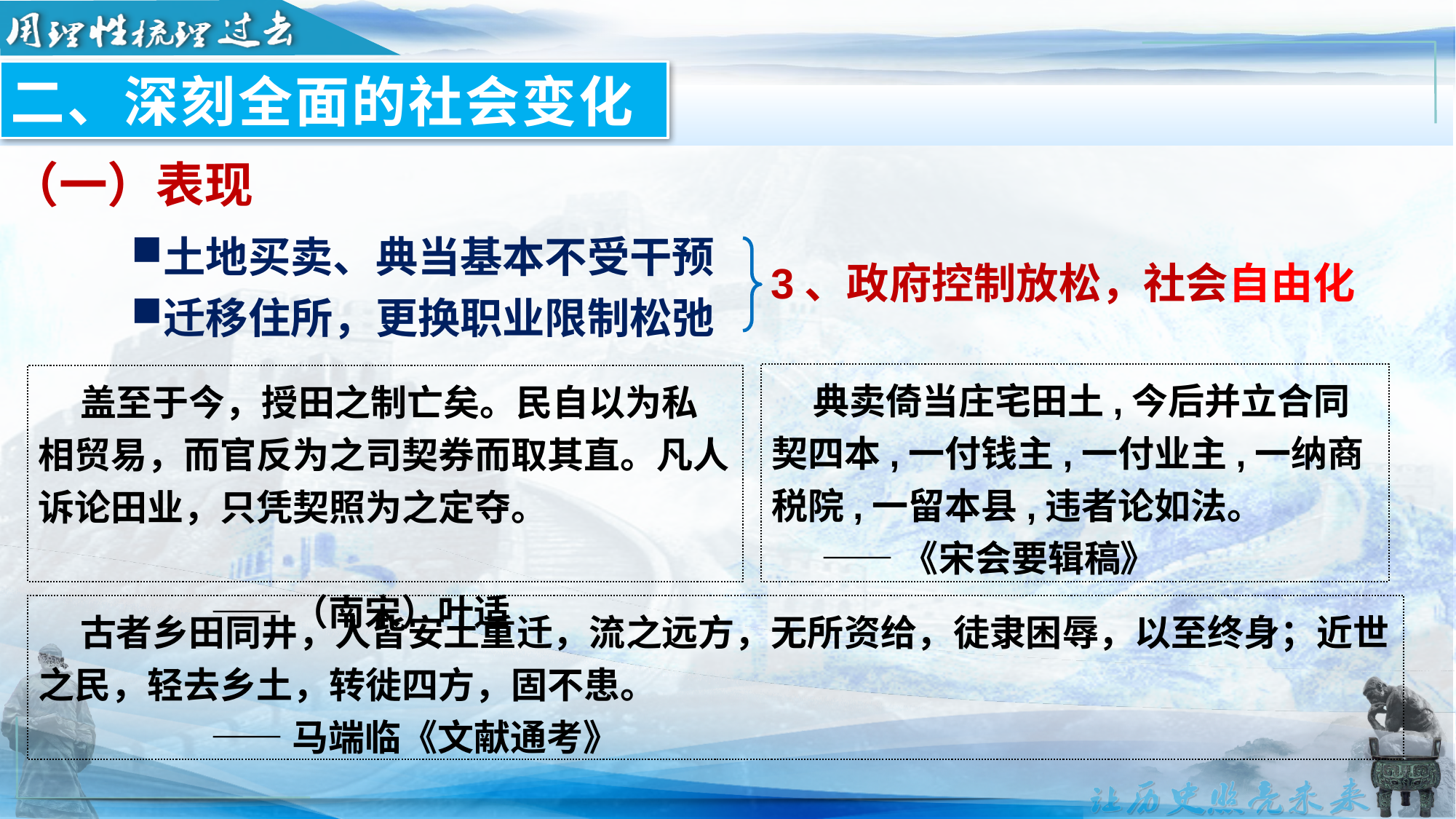

二、深刻全面的社会变化
（一）表现
土地买卖、典当基本不受干预
迁移住所，更换职业限制松弛

3、政府控制放松，社会自由化

    典卖倚当庄宅田土,今后并立合同契四本,一付钱主,一付业主,一纳商税院,一留本县,违者论如法。
      ——《宋会要辑稿》
    盖至于今，授田之制亡矣。民自以为私相贸易，而官反为之司契券而取其直。凡人诉论田业，只凭契照为之定夺。
                     ——（南宋）叶适
    古者乡田同井，人皆安土重迁，流之远方，无所资给，徒隶困辱，以至终身；近世之民，轻去乡土，转徙四方，固不患。
                     ——马端临《文献通考》